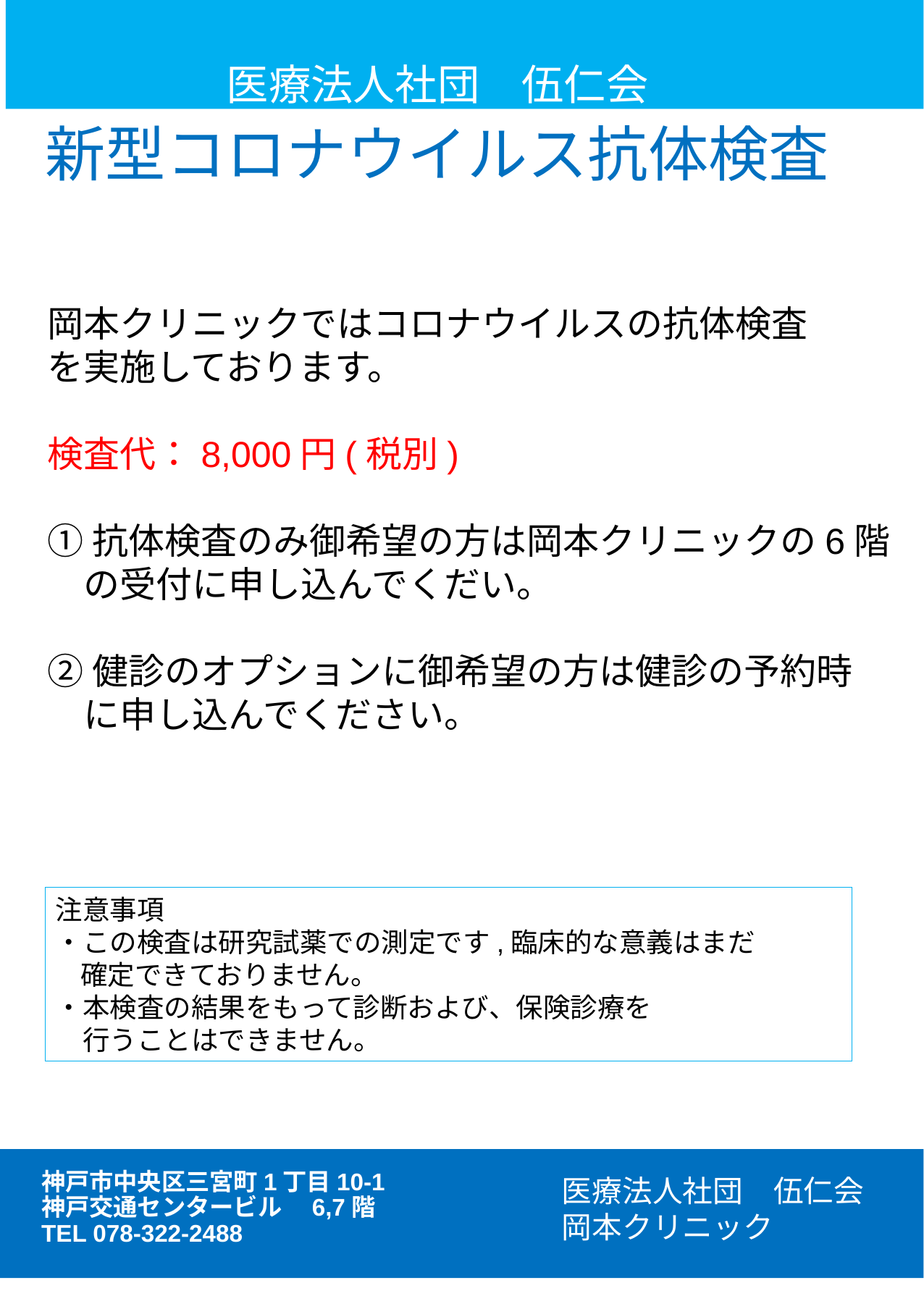

医療法人社団　伍仁会
新型コロナウイルス抗体検査

岡本クリニックではコロナウイルスの抗体検査
を実施しております。

検査代：8,000円(税別)

①抗体検査のみ御希望の方は岡本クリニックの6階
　の受付に申し込んでくだい。

②健診のオプションに御希望の方は健診の予約時
　に申し込んでください。

こんなお悩みにお答えします！
注意事項
・この検査は研究試薬での測定です,臨床的な意義はまだ
   確定できておりません。
・本検査の結果をもって診断および、保険診療を
　行うことはできません。

神戸市中央区三宮町1丁目10-1
神戸交通センタービル　6,7階
TEL 078-322-2488

医療法人社団　伍仁会
岡本クリニック